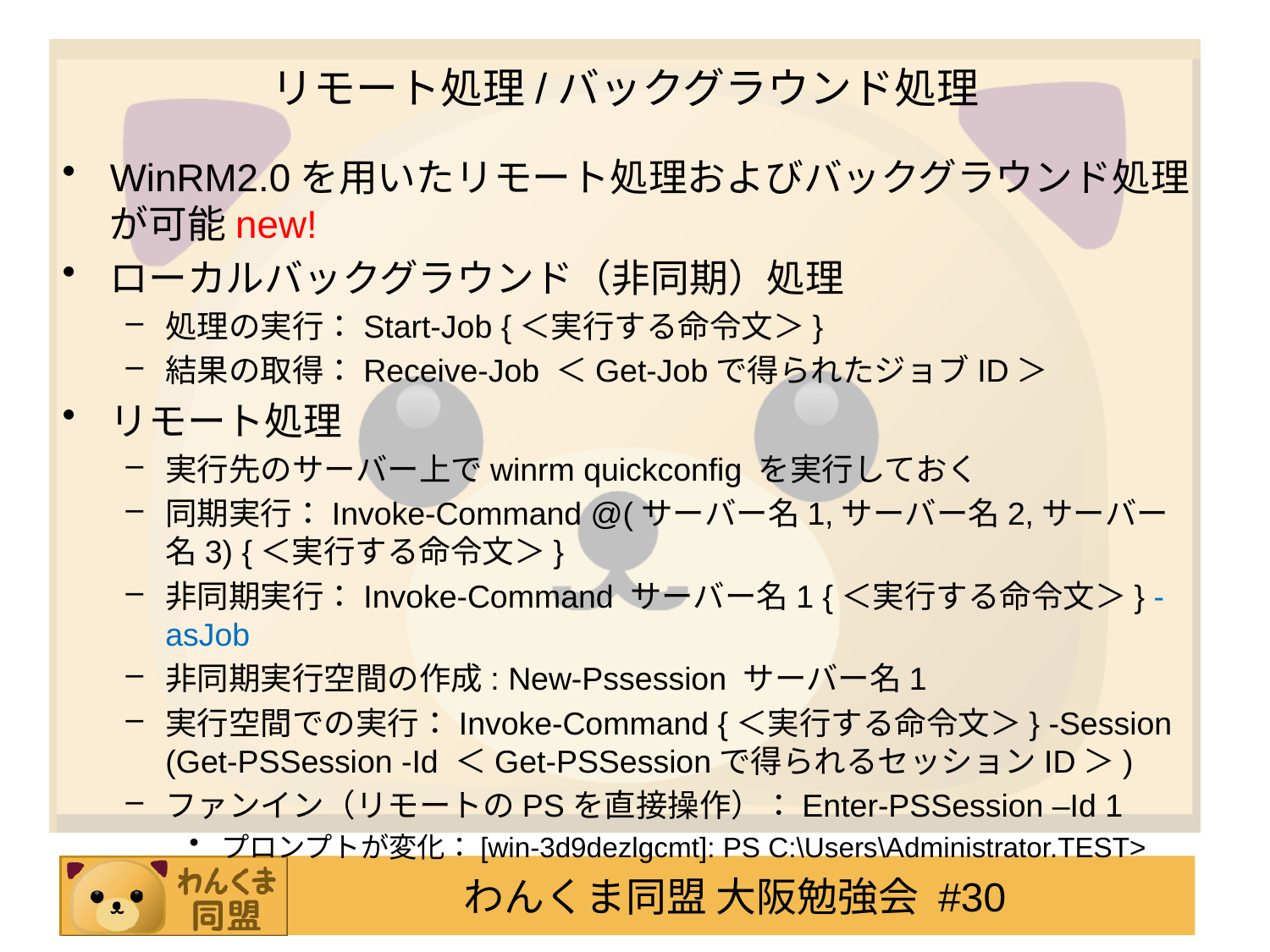

# リモート処理/バックグラウンド処理
WinRM2.0を用いたリモート処理およびバックグラウンド処理が可能new!
ローカルバックグラウンド（非同期）処理
処理の実行：Start-Job {＜実行する命令文＞}
結果の取得：Receive-Job ＜Get-Jobで得られたジョブID＞
リモート処理
実行先のサーバー上でwinrm quickconfig を実行しておく
同期実行：Invoke-Command @(サーバー名1,サーバー名2,サーバー名3) {＜実行する命令文＞}
非同期実行：Invoke-Command サーバー名1 {＜実行する命令文＞} -asJob
非同期実行空間の作成: New-Pssession サーバー名1
実行空間での実行：Invoke-Command {＜実行する命令文＞} -Session (Get-PSSession -Id ＜Get-PSSessionで得られるセッションID＞)
ファンイン（リモートのPSを直接操作）：Enter-PSSession –Id 1
プロンプトが変化：[win-3d9dezlgcmt]: PS C:\Users\Administrator.TEST>